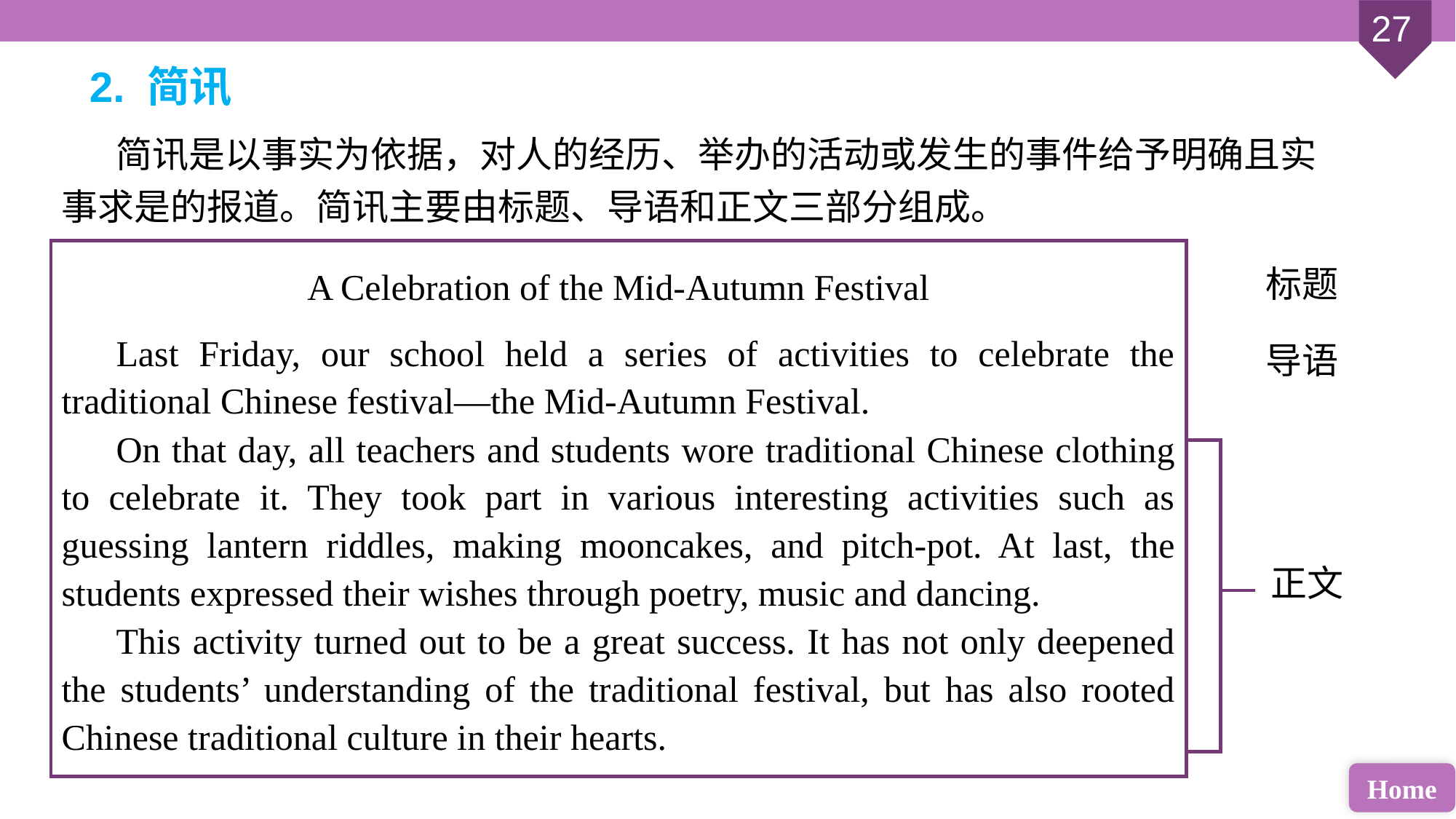

2. 简讯

简讯是以事实为依据，对人的经历、举办的活动或发生的事件给予明确且实事求是的报道。简讯主要由标题、导语和正文三部分组成。
A Celebration of the Mid-Autumn Festival
Last Friday, our school held a series of activities to celebrate the traditional Chinese festival—the Mid-Autumn Festival.
On that day, all teachers and students wore traditional Chinese clothing to celebrate it. They took part in various interesting activities such as guessing lantern riddles, making mooncakes, and pitch-pot. At last, the students expressed their wishes through poetry, music and dancing.
This activity turned out to be a great success. It has not only deepened the students’ understanding of the traditional festival, but has also rooted Chinese traditional culture in their hearts.
标题

导语

正文